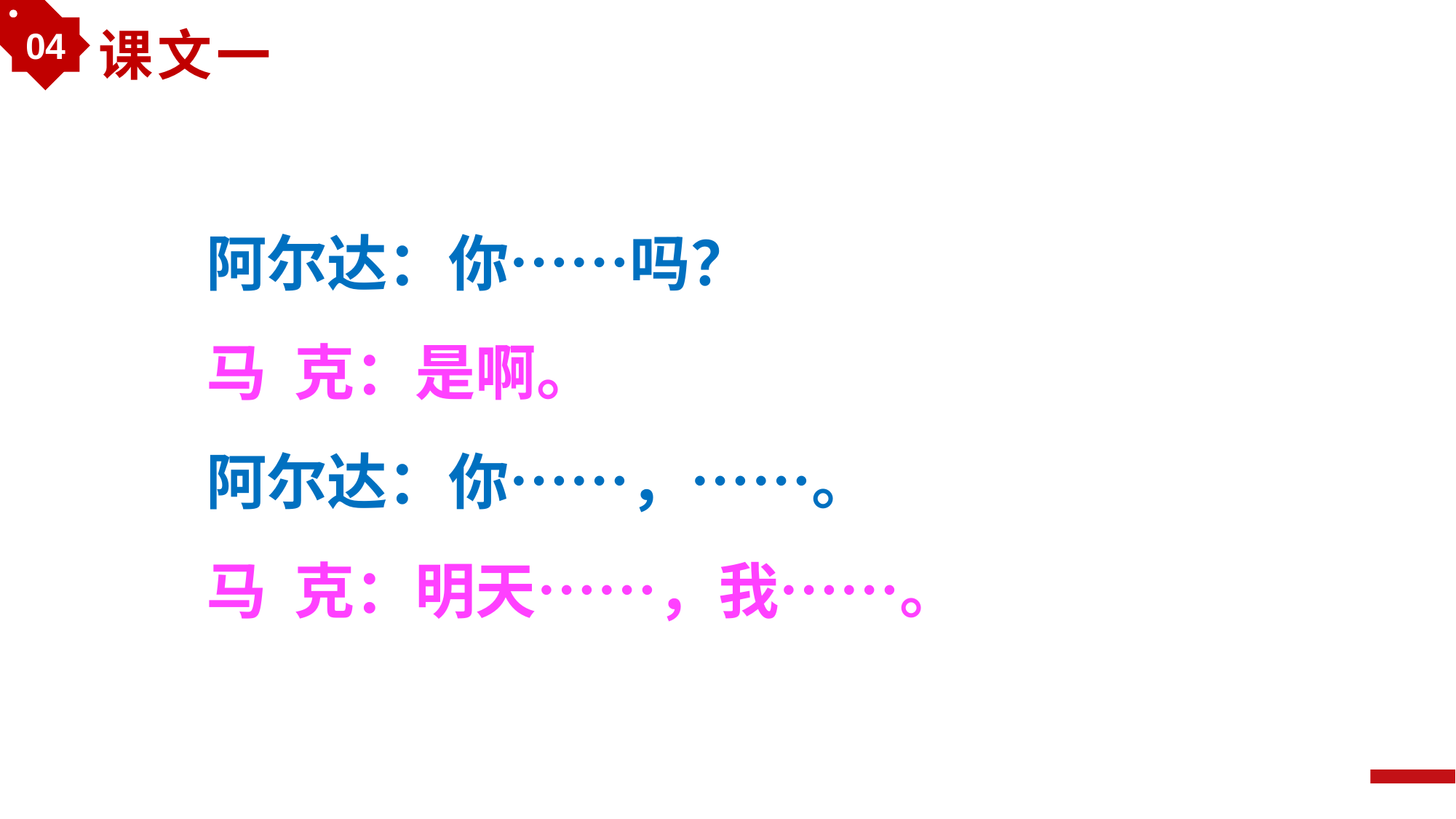

04
课文一
阿尔达：你……吗？
马  克：是啊。
阿尔达：你……，……。
马  克：明天……，我……。